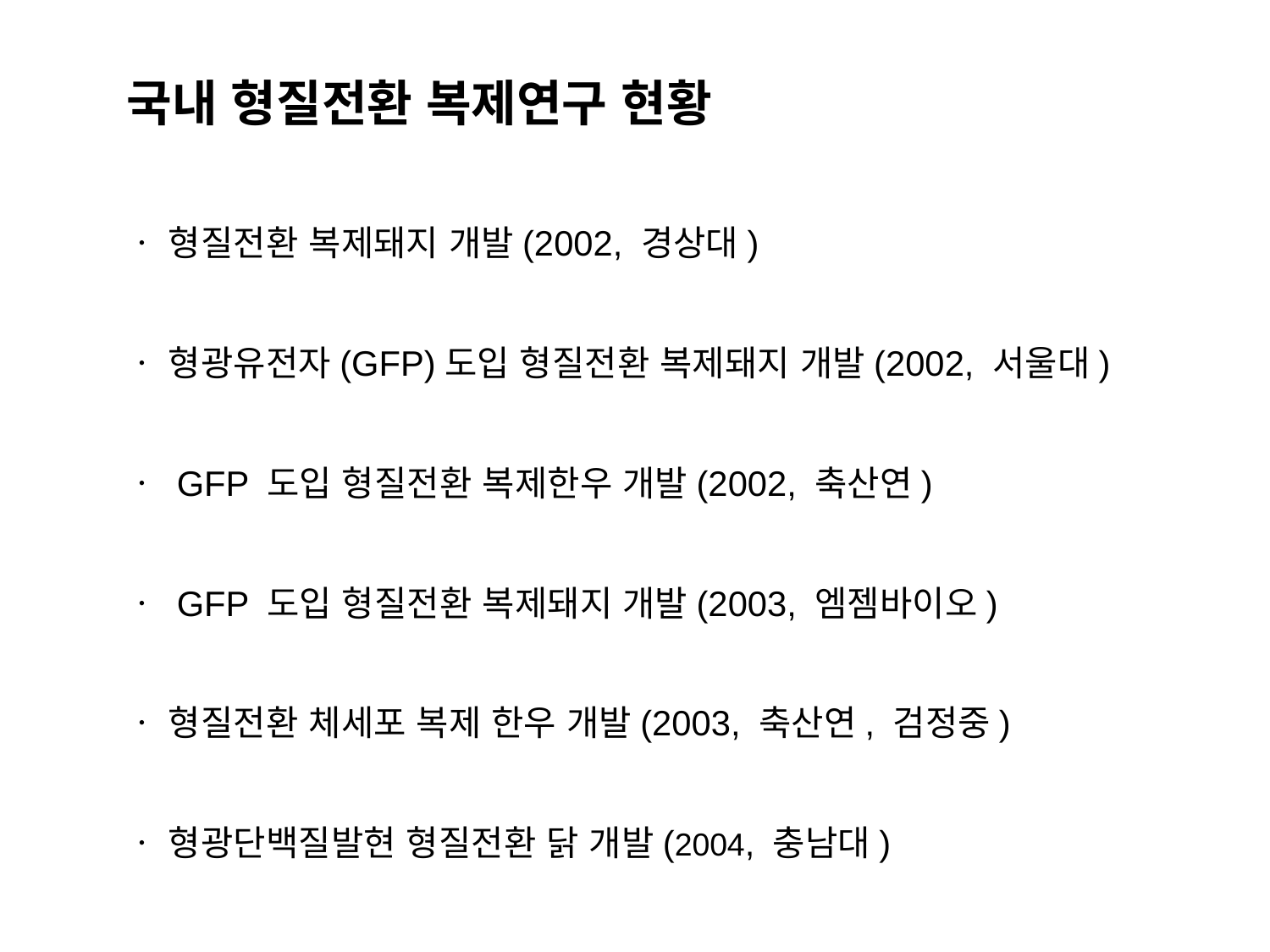

국내 형질전환 복제연구 현황

   ㆍ 형질전환 복제돼지 개발(2002, 경상대)

   ㆍ 형광유전자(GFP)도입 형질전환 복제돼지 개발(2002, 서울대)

   ㆍ GFP 도입 형질전환 복제한우 개발(2002, 축산연)

   ㆍ GFP 도입 형질전환 복제돼지 개발(2003, 엠젬바이오)

   ㆍ 형질전환 체세포 복제 한우 개발(2003, 축산연, 검정중)

   ㆍ 형광단백질발현 형질전환 닭 개발(2004, 충남대)